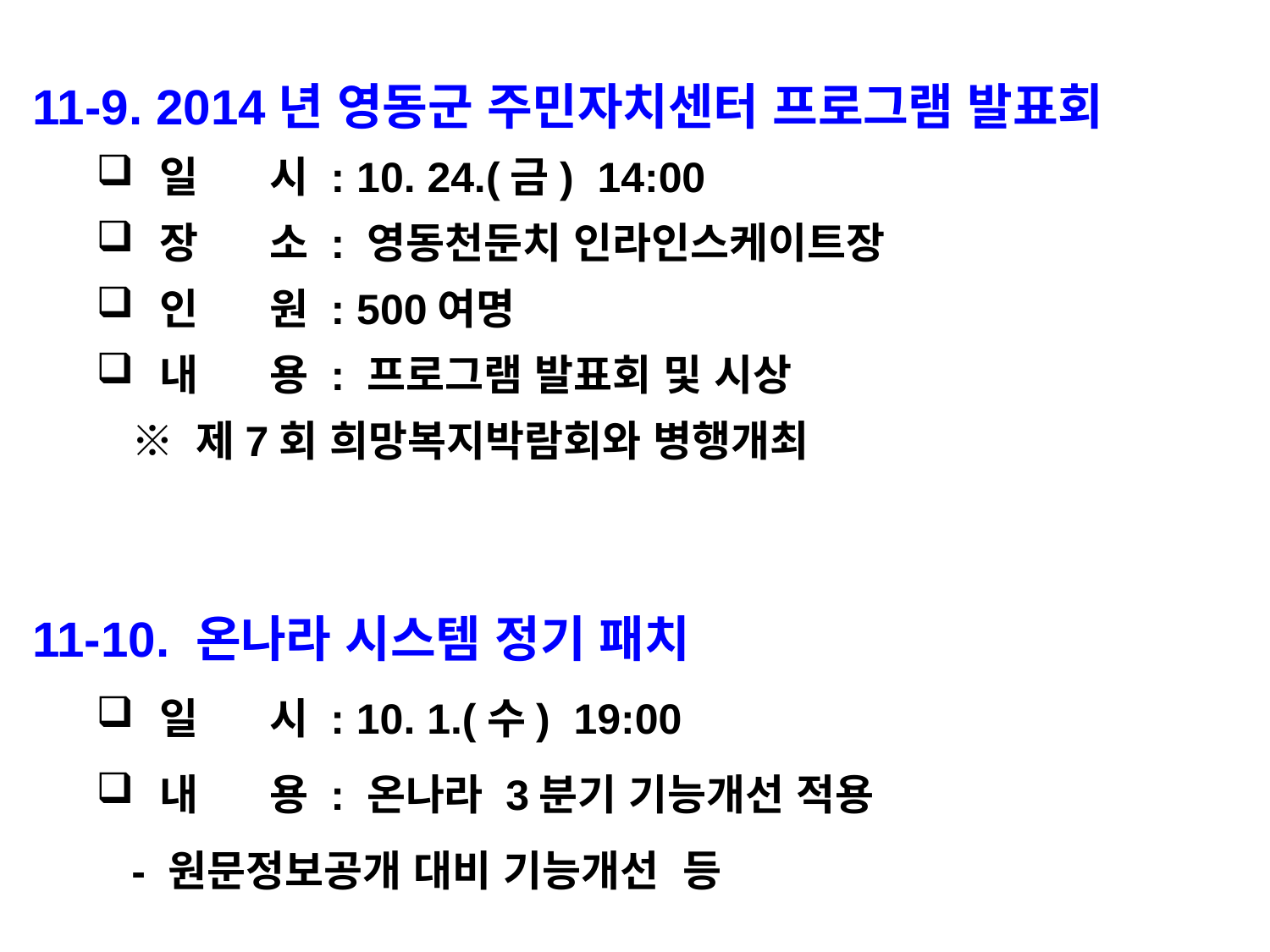

11-9. 2014년 영동군 주민자치센터 프로그램 발표회
일      시 : 10. 24.(금)  14:00
장      소 : 영동천둔치 인라인스케이트장
인      원 : 500여명
내      용 : 프로그램 발표회 및 시상
   ※ 제7회 희망복지박람회와 병행개최
11-10. 온나라 시스템 정기 패치
일      시 : 10. 1.(수)  19:00
내      용 : 온나라 3분기 기능개선 적용
   - 원문정보공개 대비 기능개선  등